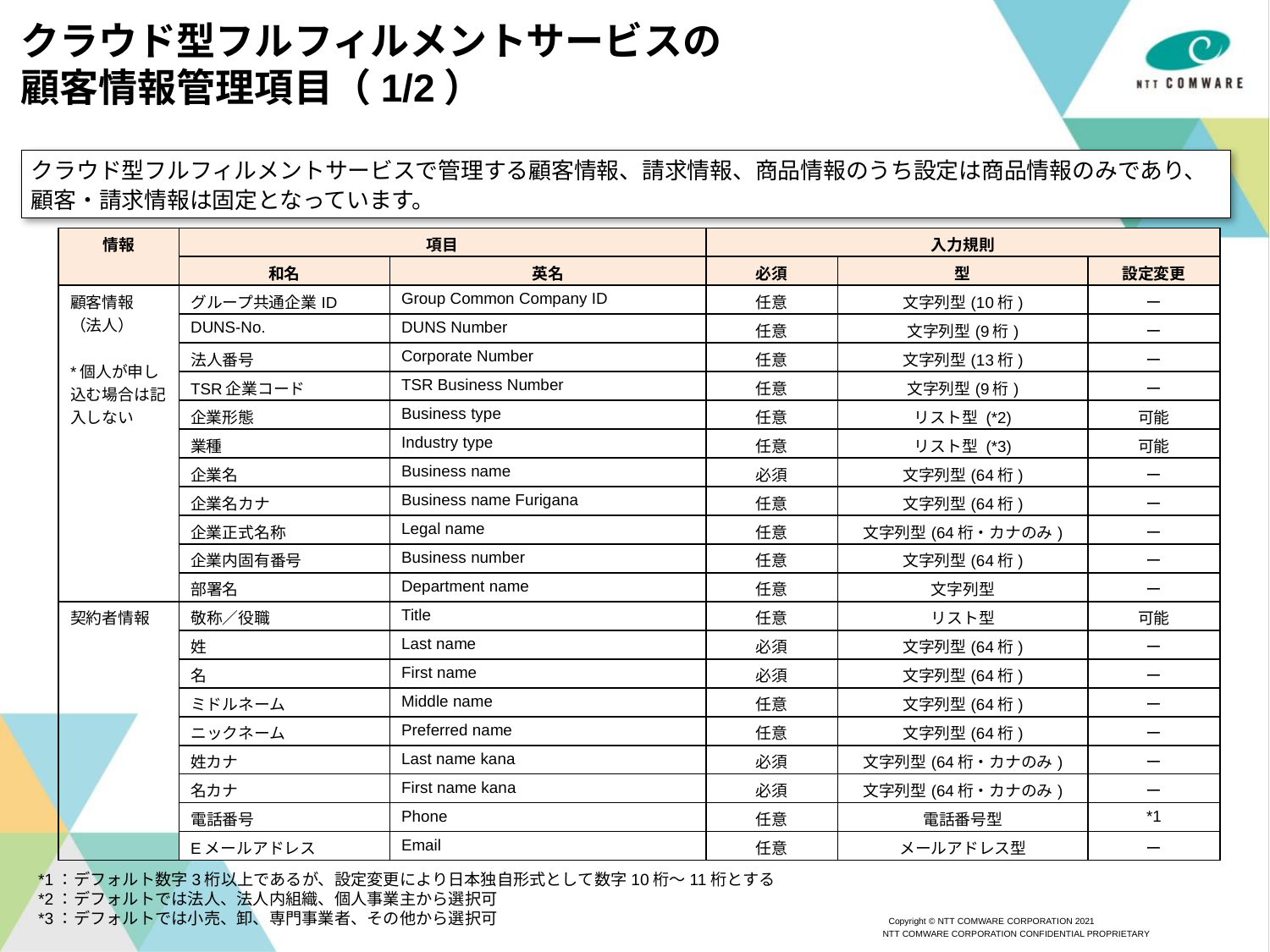

クラウド型フルフィルメントサービスの
顧客情報管理項目（1/2）
クラウド型フルフィルメントサービスで管理する顧客情報、請求情報、商品情報のうち設定は商品情報のみであり、顧客・請求情報は固定となっています。
| 情報 | 項目 |  | 入力規則 |  |  |
| --- | --- | --- | --- | --- | --- |
|  | 和名 | 英名 | 必須 | 型 | 設定変更 |
| 顧客情報 （法人） \*個人が申し込む場合は記入しない | グループ共通企業ID | Group Common Company ID | 任意 | 文字列型(10桁) | ー |
|  | DUNS-No. | DUNS Number | 任意 | 文字列型(9桁) | ー |
|  | 法人番号 | Corporate Number | 任意 | 文字列型(13桁) | ー |
|  | TSR企業コード | TSR Business Number | 任意 | 文字列型(9桁) | ー |
|  | 企業形態 | Business type | 任意 | リスト型 (\*2) | 可能 |
|  | 業種 | Industry type | 任意 | リスト型 (\*3) | 可能 |
|  | 企業名 | Business name | 必須 | 文字列型(64桁) | ー |
|  | 企業名カナ | Business name Furigana | 任意 | 文字列型(64桁) | ー |
|  | 企業正式名称 | Legal name | 任意 | 文字列型(64桁・カナのみ) | ー |
|  | 企業内固有番号 | Business number | 任意 | 文字列型(64桁) | ー |
|  | 部署名 | Department name | 任意 | 文字列型 | ー |
| 契約者情報 | 敬称／役職 | Title | 任意 | リスト型 | 可能 |
|  | 姓 | Last name | 必須 | 文字列型(64桁) | ー |
|  | 名 | First name | 必須 | 文字列型(64桁) | ー |
|  | ミドルネーム | Middle name | 任意 | 文字列型(64桁) | ー |
|  | ニックネーム | Preferred name | 任意 | 文字列型(64桁) | ー |
|  | 姓カナ | Last name kana | 必須 | 文字列型(64桁・カナのみ) | ー |
|  | 名カナ | First name kana | 必須 | 文字列型(64桁・カナのみ) | ー |
|  | 電話番号 | Phone | 任意 | 電話番号型 | \*1 |
|  | Eメールアドレス | Email | 任意 | メールアドレス型 | ー |
*1：デフォルト数字3桁以上であるが、設定変更により日本独自形式として数字10桁～11桁とする
*2：デフォルトでは法人、法人内組織、個人事業主から選択可
*3：デフォルトでは小売、卸、専門事業者、その他から選択可